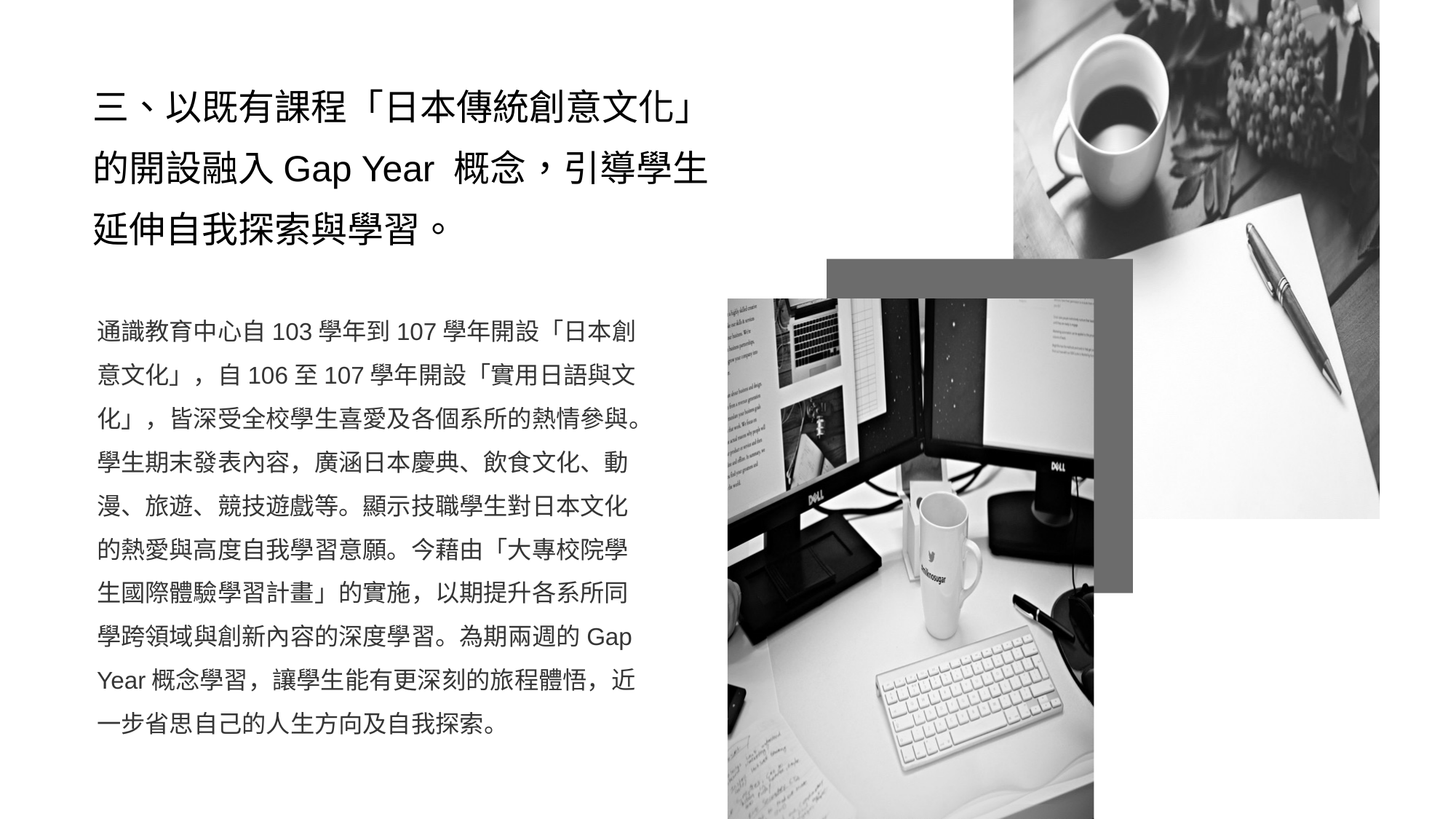

三、以既有課程「日本傳統創意文化」的開設融入Gap Year 概念，引導學生延伸自我探索與學習。

通識教育中心自103學年到107學年開設「日本創意文化」，自106至107學年開設「實用日語與文化」，皆深受全校學生喜愛及各個系所的熱情參與。學生期末發表內容，廣涵日本慶典、飲食文化、動漫、旅遊、競技遊戲等。顯示技職學生對日本文化的熱愛與高度自我學習意願。今藉由「大專校院學生國際體驗學習計畫」的實施，以期提升各系所同學跨領域與創新內容的深度學習。為期兩週的Gap Year概念學習，讓學生能有更深刻的旅程體悟，近一步省思自己的人生方向及自我探索。